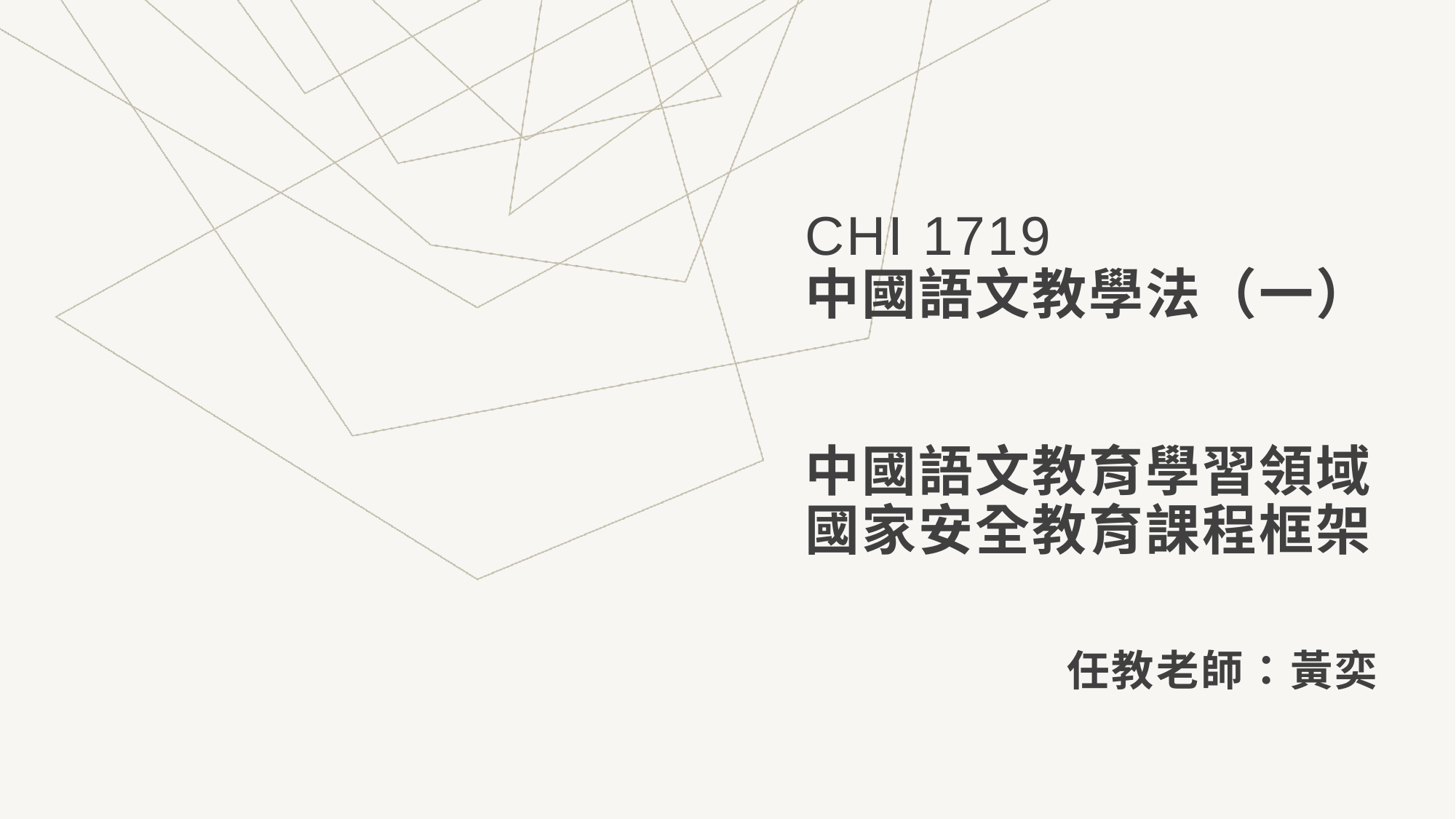

# CHI 1719 中國語文教學法（一） 中國語文教育學習領域國家安全教育課程框架
任教老師：黃奕